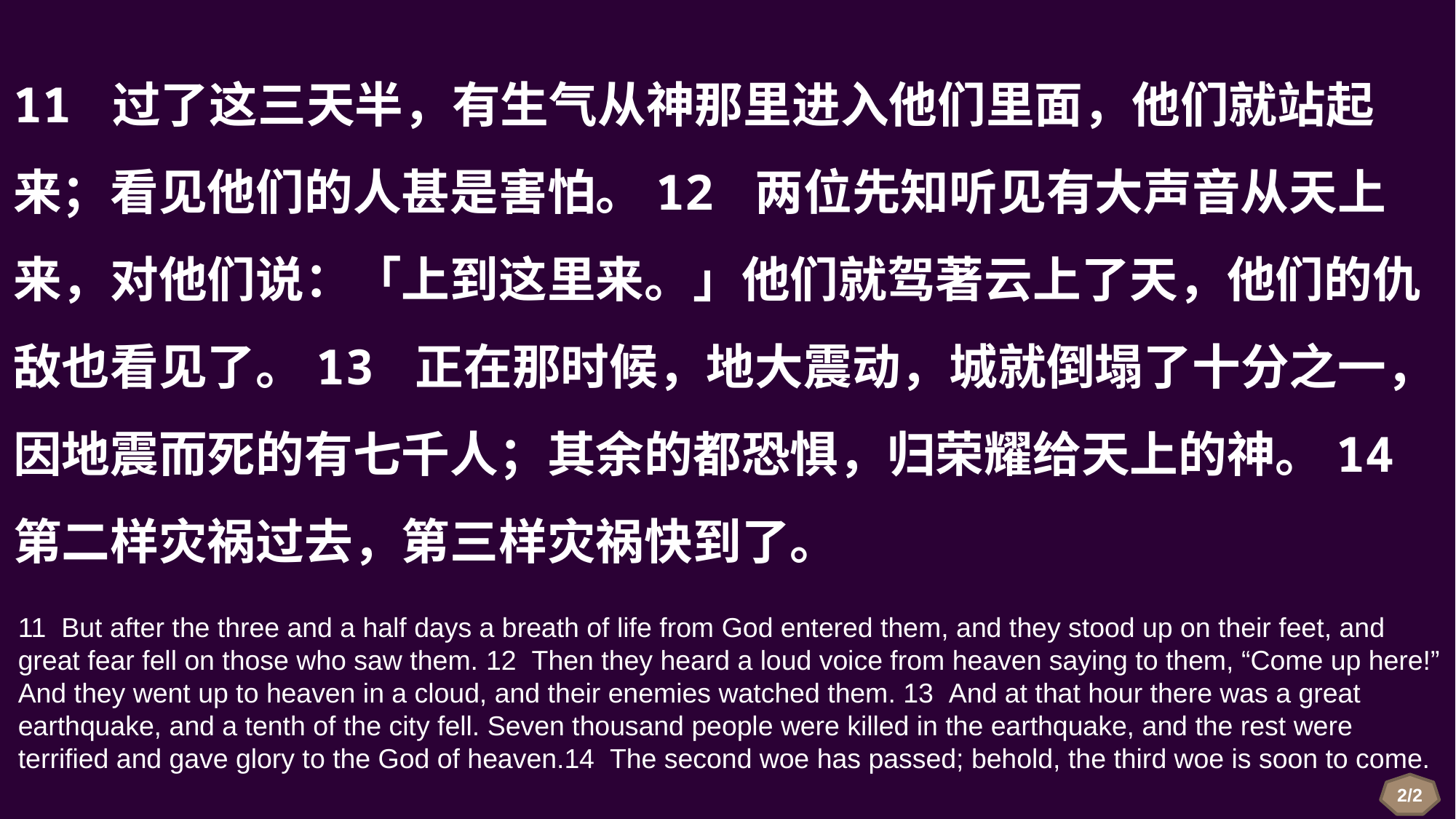

11 过了这三天半，有生气从神那里进入他们里面，他们就站起来；看见他们的人甚是害怕。12 两位先知听见有大声音从天上来，对他们说：「上到这里来。」他们就驾著云上了天，他们的仇敌也看见了。13 正在那时候，地大震动，城就倒塌了十分之一，因地震而死的有七千人；其余的都恐惧，归荣耀给天上的神。14 第二样灾祸过去，第三样灾祸快到了。

11  But after the three and a half days a breath of life from God entered them, and they stood up on their feet, and great fear fell on those who saw them. 12  Then they heard a loud voice from heaven saying to them, “Come up here!” And they went up to heaven in a cloud, and their enemies watched them. 13  And at that hour there was a great earthquake, and a tenth of the city fell. Seven thousand people were killed in the earthquake, and the rest were terrified and gave glory to the God of heaven.14  The second woe has passed; behold, the third woe is soon to come.
2/2